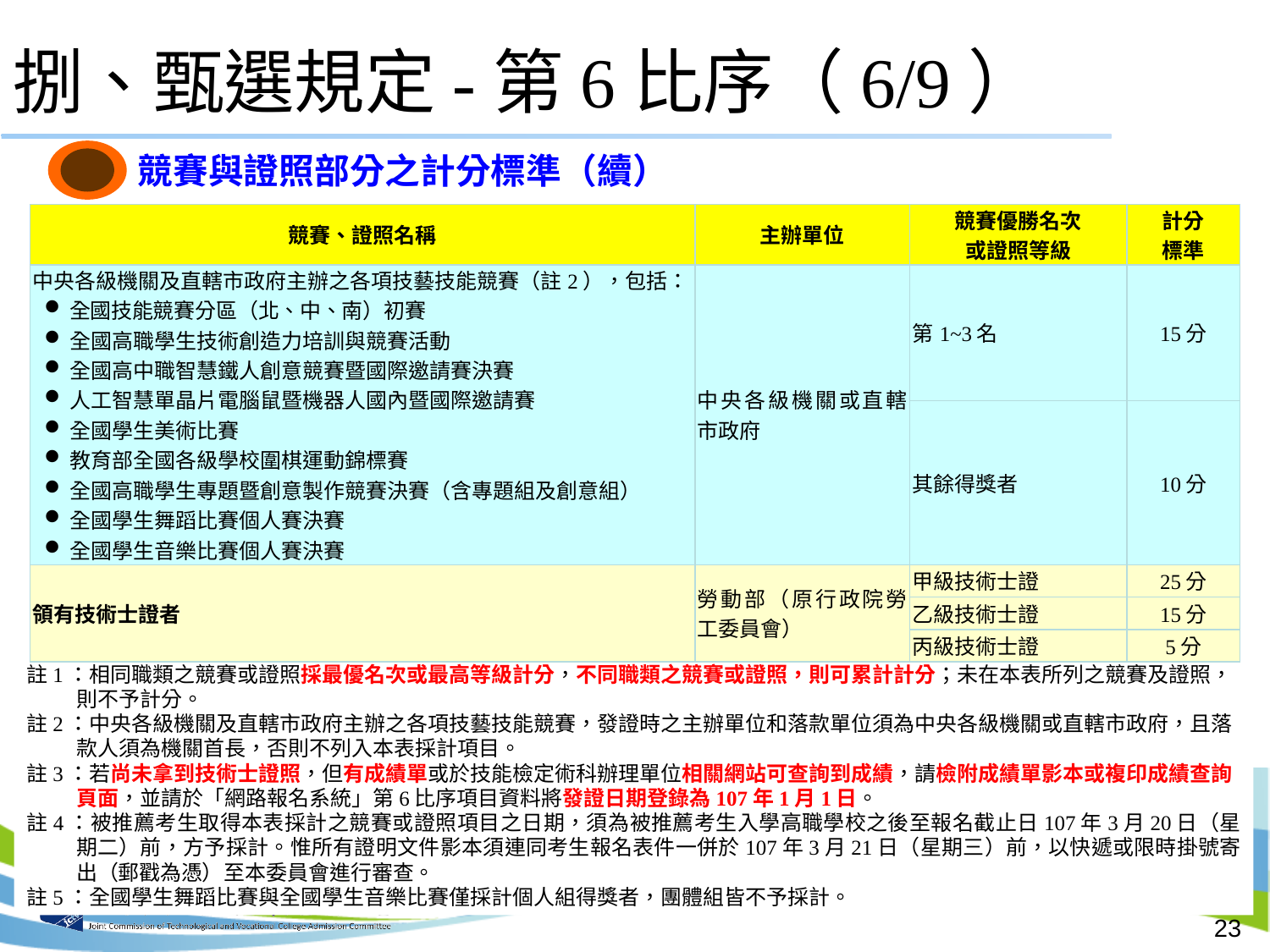

# 捌、甄選規定-第6比序（6/9）

競賽與證照部分之計分標準（續）
| 競賽、證照名稱 | 主辦單位 | 競賽優勝名次 或證照等級 | 計分 標準 |
| --- | --- | --- | --- |
| 中央各級機關及直轄市政府主辦之各項技藝技能競賽（註2），包括： 全國技能競賽分區（北、中、南）初賽 全國高職學生技術創造力培訓與競賽活動 全國高中職智慧鐵人創意競賽暨國際邀請賽決賽 人工智慧單晶片電腦鼠暨機器人國內暨國際邀請賽 全國學生美術比賽 教育部全國各級學校圍棋運動錦標賽 全國高職學生專題暨創意製作競賽決賽（含專題組及創意組） 全國學生舞蹈比賽個人賽決賽 全國學生音樂比賽個人賽決賽 | 中央各級機關或直轄市政府 | 第1~3名 | 15分 |
|  |  | 其餘得獎者 | 10分 |
| 領有技術士證者 | 勞動部（原行政院勞工委員會） | 甲級技術士證 | 25分 |
|  |  | 乙級技術士證 | 15分 |
|  |  | 丙級技術士證 | 5分 |
註1：相同職類之競賽或證照採最優名次或最高等級計分，不同職類之競賽或證照，則可累計計分；未在本表所列之競賽及證照， 則不予計分。
註2：中央各級機關及直轄市政府主辦之各項技藝技能競賽，發證時之主辦單位和落款單位須為中央各級機關或直轄市政府，且落款人須為機關首長，否則不列入本表採計項目。
註3：若尚未拿到技術士證照，但有成績單或於技能檢定術科辦理單位相關網站可查詢到成績，請檢附成績單影本或複印成績查詢頁面，並請於「網路報名系統」第6比序項目資料將發證日期登錄為107年1月1日。
註4：被推薦考生取得本表採計之競賽或證照項目之日期，須為被推薦考生入學高職學校之後至報名截止日107年3月20日（星期二）前，方予採計。惟所有證明文件影本須連同考生報名表件一併於107年3月21日（星期三）前，以快遞或限時掛號寄出（郵戳為憑）至本委員會進行審查。
註5：全國學生舞蹈比賽與全國學生音樂比賽僅採計個人組得獎者，團體組皆不予採計。
23